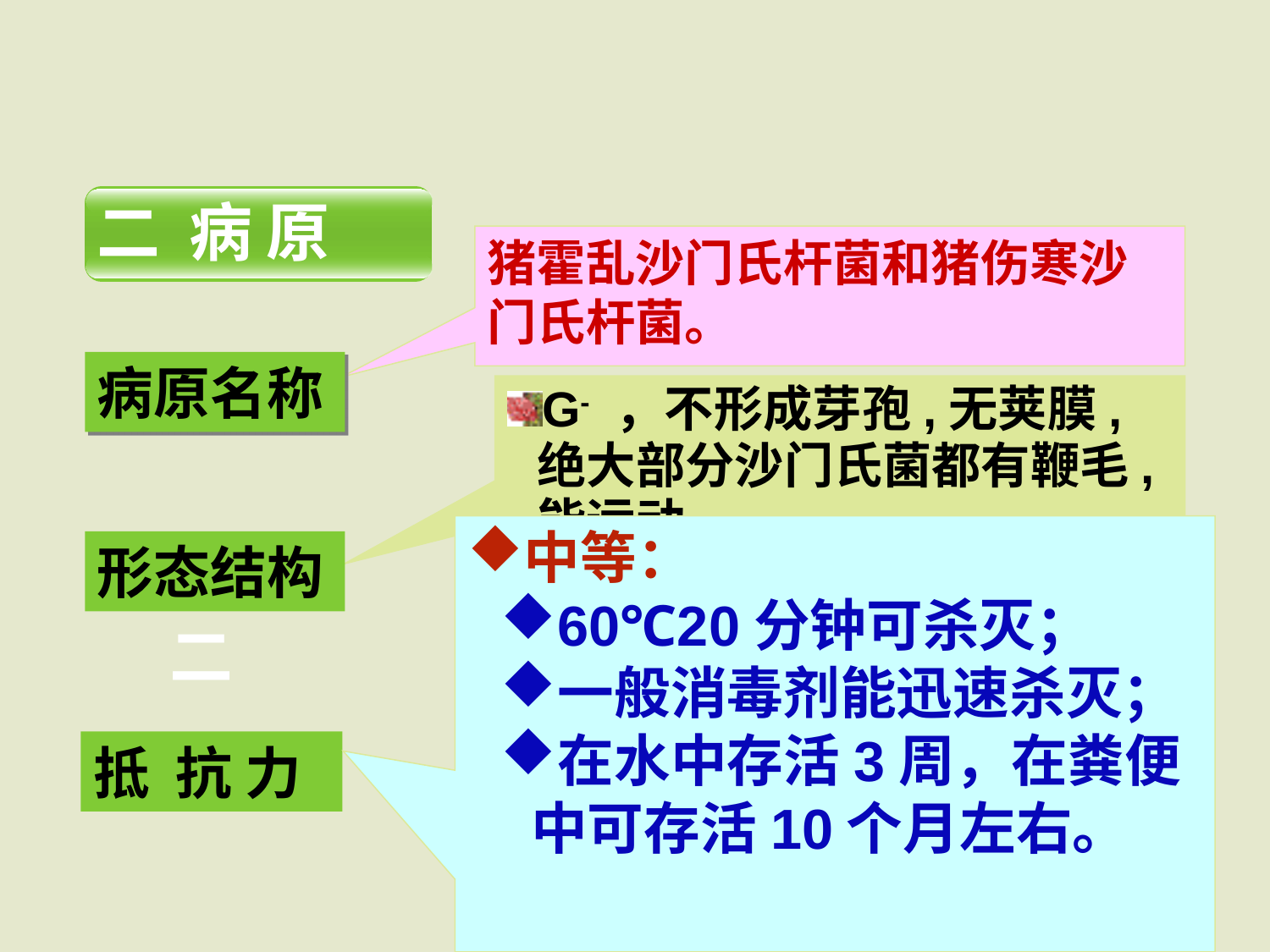

二  病 原
猪霍乱沙门氏杆菌和猪伤寒沙门氏杆菌。
病原名称
G- ，不形成芽孢,无荚膜,绝大部分沙门氏菌都有鞭毛,能运动。
中等：
60℃20分钟可杀灭；
一般消毒剂能迅速杀灭；
在水中存活3周，在粪便中可存活10个月左右。
形态结构
二
抵  抗 力